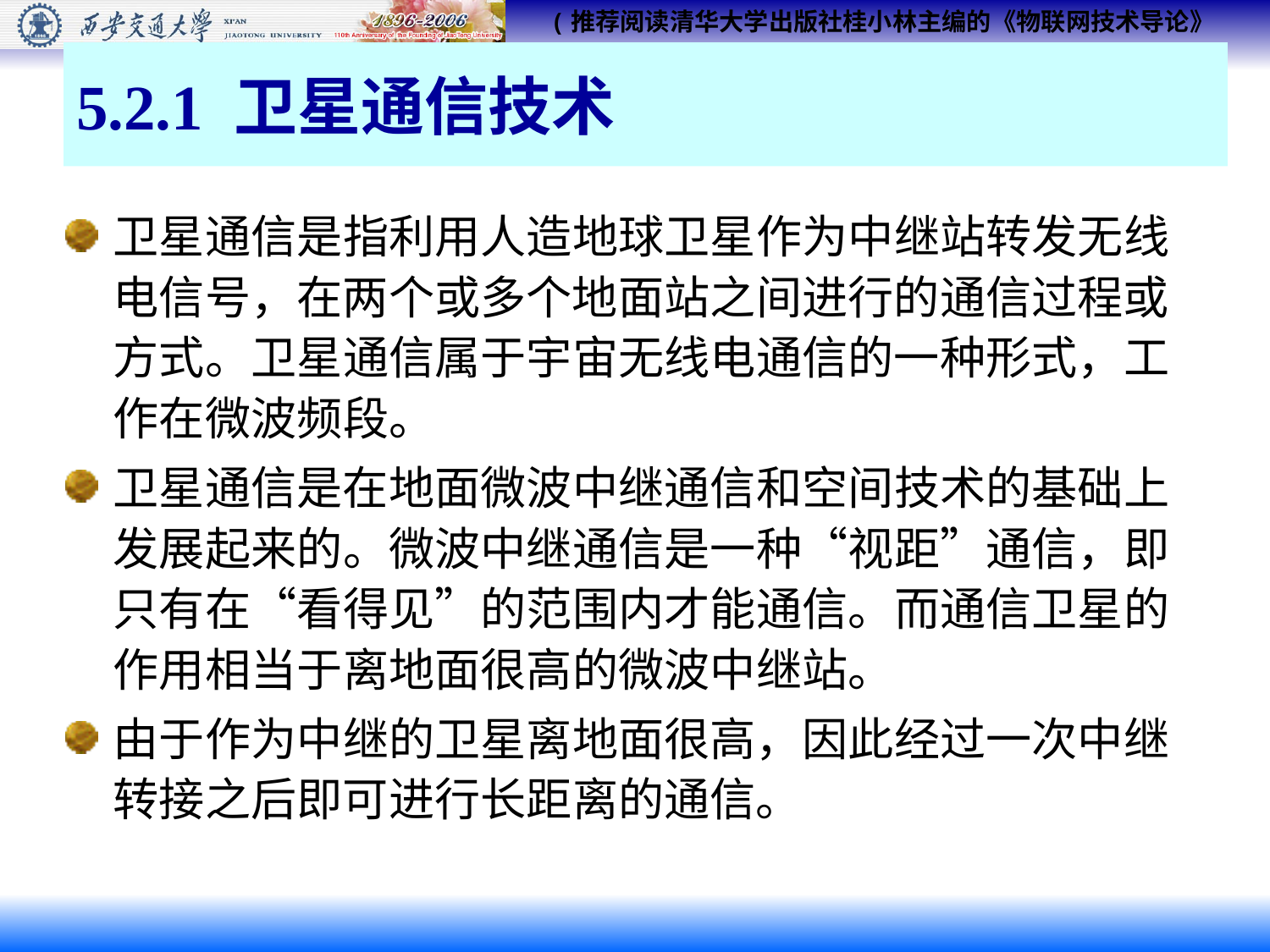

# 5.2.1 卫星通信技术
卫星通信是指利用人造地球卫星作为中继站转发无线电信号，在两个或多个地面站之间进行的通信过程或方式。卫星通信属于宇宙无线电通信的一种形式，工作在微波频段。
卫星通信是在地面微波中继通信和空间技术的基础上发展起来的。微波中继通信是一种“视距”通信，即只有在“看得见”的范围内才能通信。而通信卫星的作用相当于离地面很高的微波中继站。
由于作为中继的卫星离地面很高，因此经过一次中继转接之后即可进行长距离的通信。